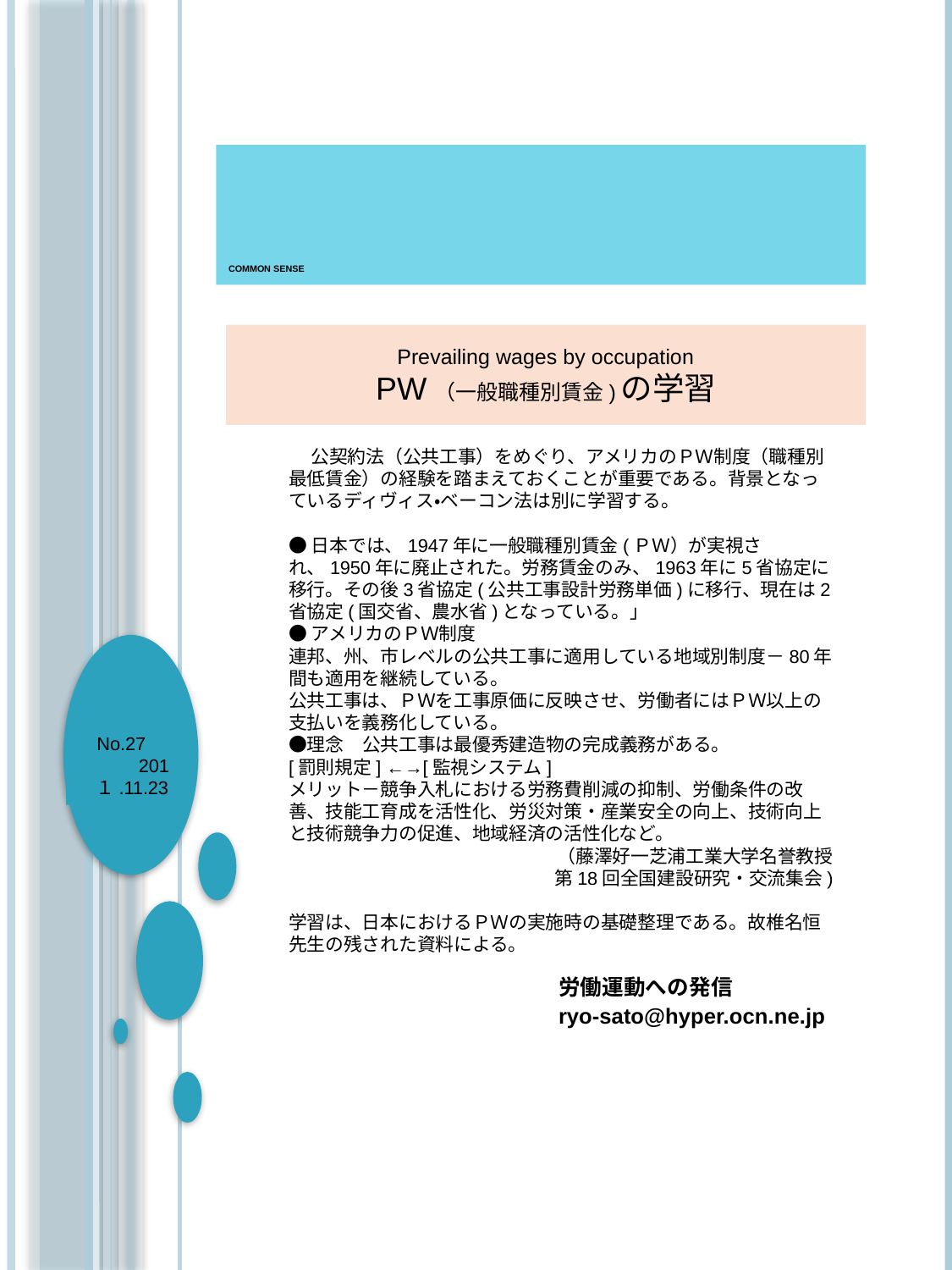

# Common Sense

Prevailing wages by occupation
PW（一般職種別賃金)の学習

　 公契約法（公共工事）をめぐり、アメリカのＰＷ制度（職種別最低賃金）の経験を踏まえておくことが重要である。背景となっているディヴィス・ベーコン法は別に学習する。

●日本では、1947年に一般職種別賃金(ＰＷ）が実視され、1950年に廃止された。労務賃金のみ、1963年に5省協定に移行。その後3省協定(公共工事設計労務単価)に移行、現在は2省協定(国交省、農水省)となっている。」
●アメリカのＰＷ制度
連邦、州、市レベルの公共工事に適用している地域別制度－80年間も適用を継続している。
公共工事は、ＰＷを工事原価に反映させ、労働者にはＰＷ以上の支払いを義務化している。
●理念　公共工事は最優秀建造物の完成義務がある。
[罰則規定] ←→[監視システム]
メリット－競争入札における労務費削減の抑制、労働条件の改善、技能工育成を活性化、労災対策・産業安全の向上、技術向上と技術競争力の促進、地域経済の活性化など。
（藤澤好一芝浦工業大学名誉教授
第18回全国建設研究・交流集会)

学習は、日本におけるＰＷの実施時の基礎整理である。故椎名恒先生の残された資料による。
No.27
201１.11.23

労働運動への発信
ryo-sato@hyper.ocn.ne.jp